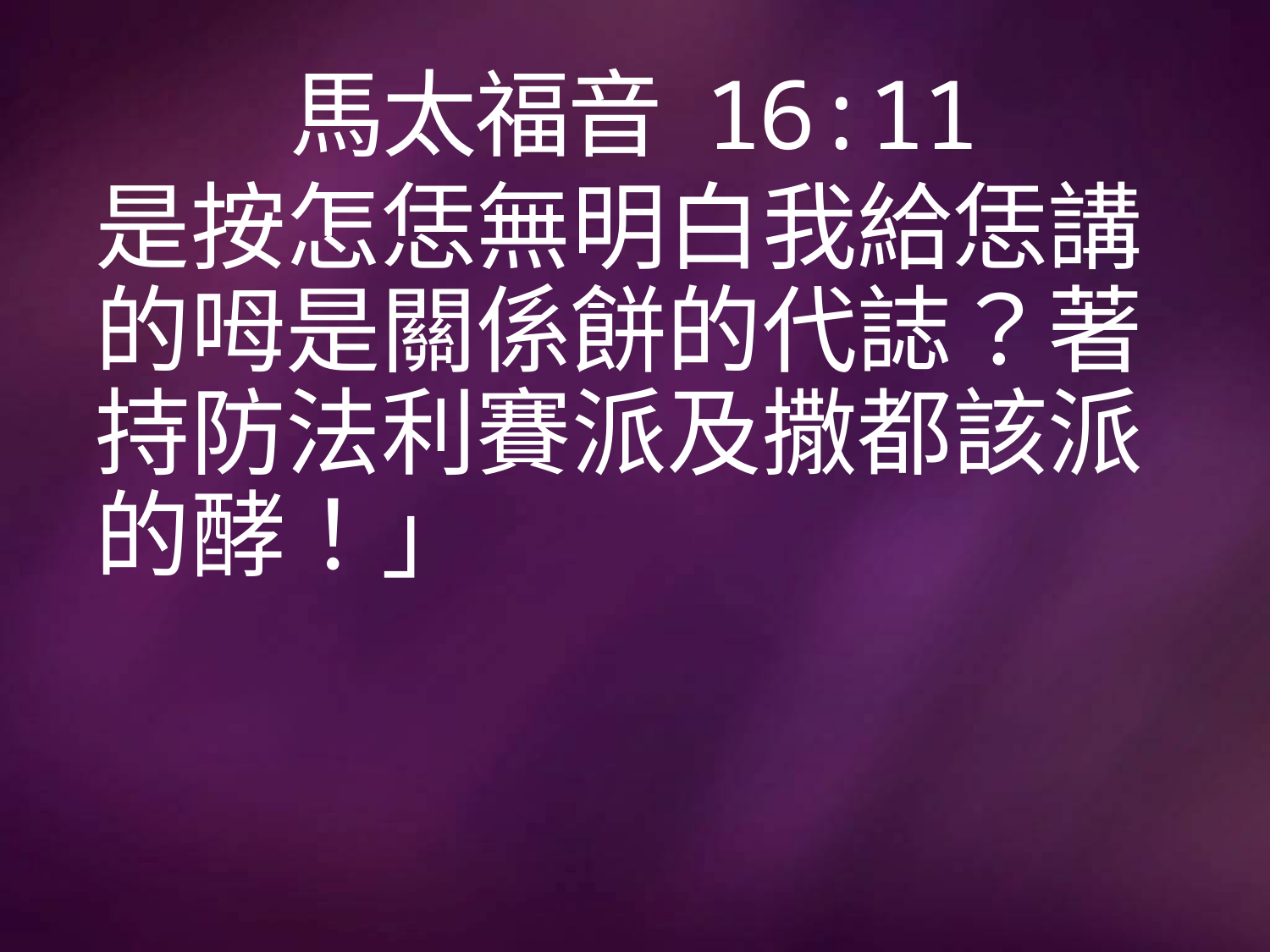

# 馬太福音 16:11
是按怎恁無明白我給恁講的呣是關係餅的代誌？著持防法利賽派及撒都該派的酵！」